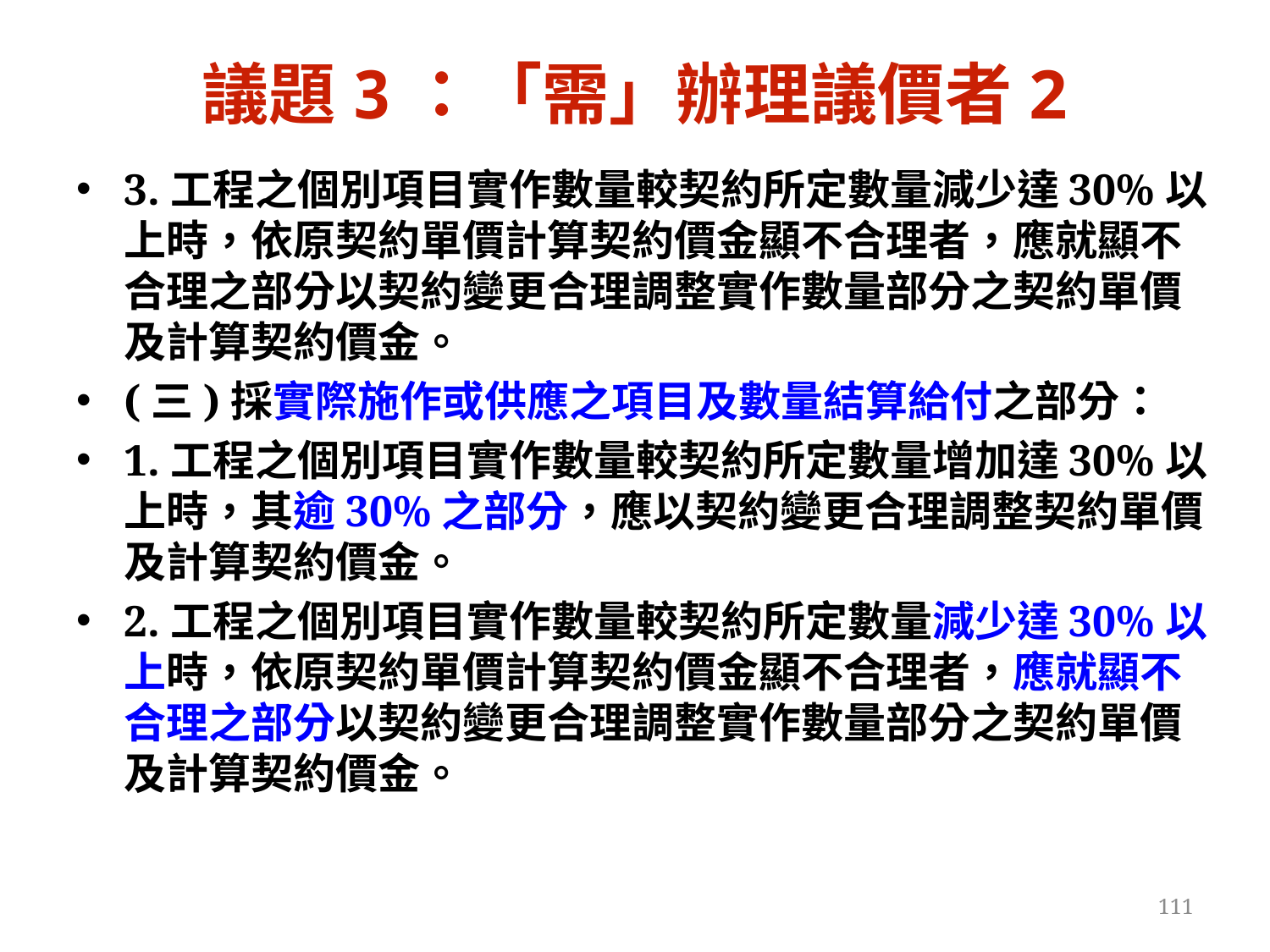

議題3：「需」辦理議價者2
3.工程之個別項目實作數量較契約所定數量減少達30%以上時，依原契約單價計算契約價金顯不合理者，應就顯不合理之部分以契約變更合理調整實作數量部分之契約單價及計算契約價金。
(三)採實際施作或供應之項目及數量結算給付之部分：
1.工程之個別項目實作數量較契約所定數量增加達30%以上時，其逾30%之部分，應以契約變更合理調整契約單價及計算契約價金。
2.工程之個別項目實作數量較契約所定數量減少達30%以上時，依原契約單價計算契約價金顯不合理者，應就顯不合理之部分以契約變更合理調整實作數量部分之契約單價及計算契約價金。

111